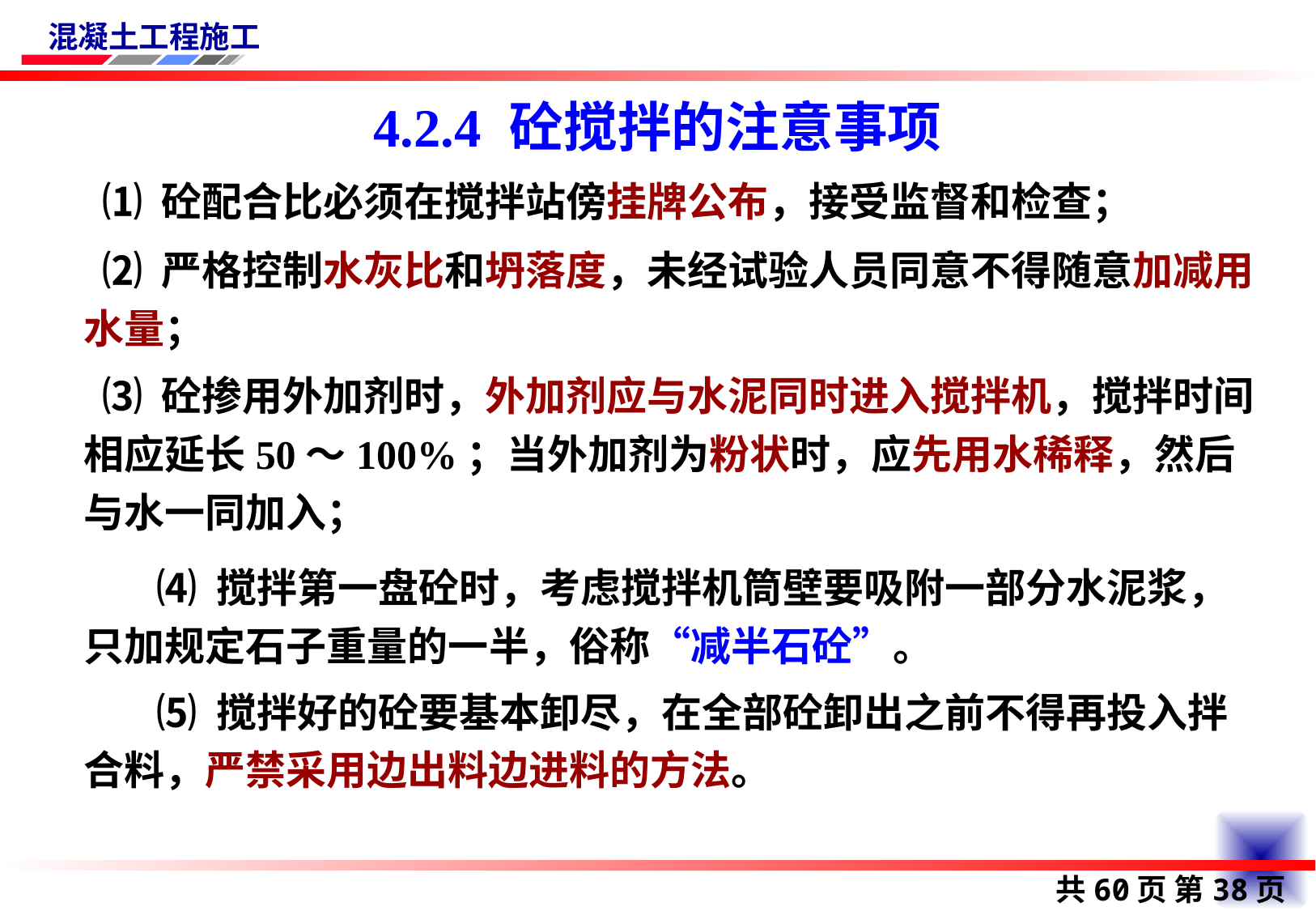

# 4.2.4 砼搅拌的注意事项
       ⑴ 砼配合比必须在搅拌站傍挂牌公布，接受监督和检查；
       ⑵ 严格控制水灰比和坍落度，未经试验人员同意不得随意加减用水量；
       ⑶ 砼掺用外加剂时，外加剂应与水泥同时进入搅拌机，搅拌时间相应延长50～100%；当外加剂为粉状时，应先用水稀释，然后与水一同加入；
             ⑷ 搅拌第一盘砼时，考虑搅拌机筒壁要吸附一部分水泥浆，只加规定石子重量的一半，俗称“减半石砼”。
             ⑸ 搅拌好的砼要基本卸尽，在全部砼卸出之前不得再投入拌合料，严禁采用边出料边进料的方法。
共60页 第38页